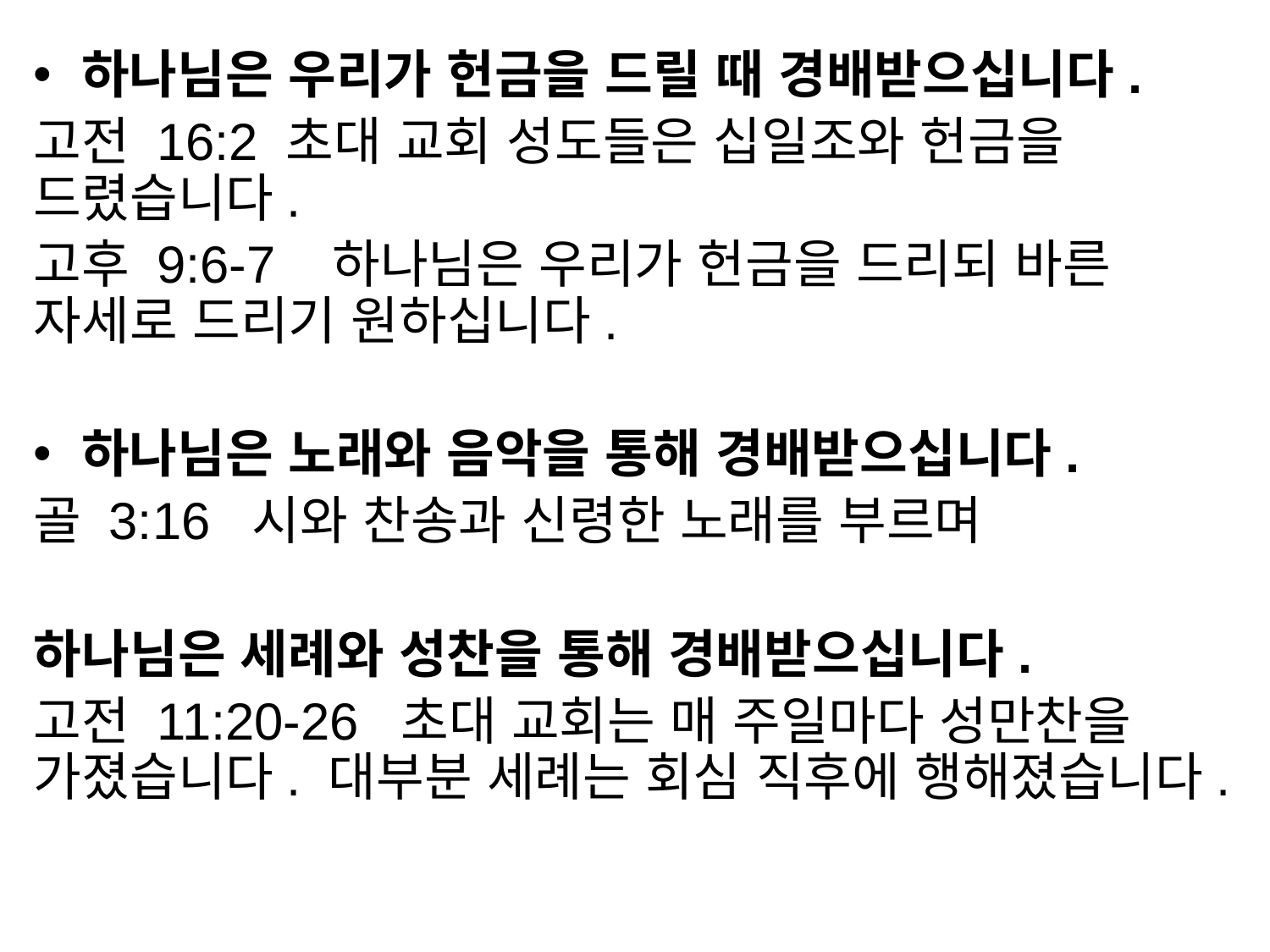

하나님은 우리가 헌금을 드릴 때 경배받으십니다.
고전 16:2 초대 교회 성도들은 십일조와 헌금을 드렸습니다.
고후 9:6-7   하나님은 우리가 헌금을 드리되 바른 자세로 드리기 원하십니다.

하나님은 노래와 음악을 통해 경배받으십니다.
골 3:16  시와 찬송과 신령한 노래를 부르며

하나님은 세례와 성찬을 통해 경배받으십니다.
고전 11:20-26  초대 교회는 매 주일마다 성만찬을 가졌습니다. 대부분 세례는 회심 직후에 행해졌습니다.